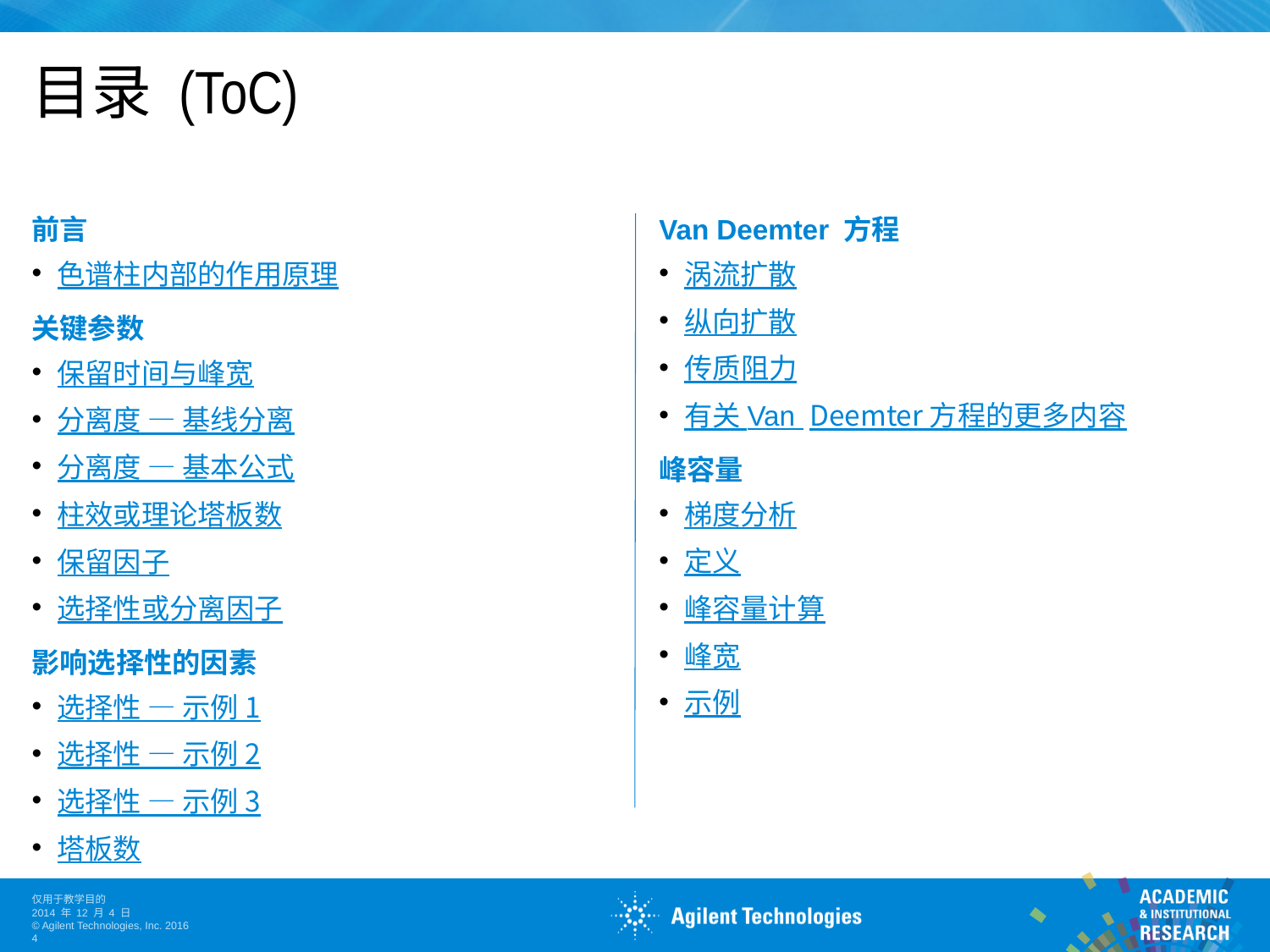

# 目录 (ToC)
前言
色谱柱内部的作用原理
关键参数
保留时间与峰宽
分离度 — 基线分离
分离度 — 基本公式
柱效或理论塔板数
保留因子
选择性或分离因子
影响选择性的因素
选择性 — 示例 1
选择性 — 示例 2
选择性 — 示例 3
塔板数

Van Deemter 方程
涡流扩散
纵向扩散
传质阻力
有关 Van Deemter 方程的更多内容
峰容量
梯度分析
定义
峰容量计算
峰宽
示例